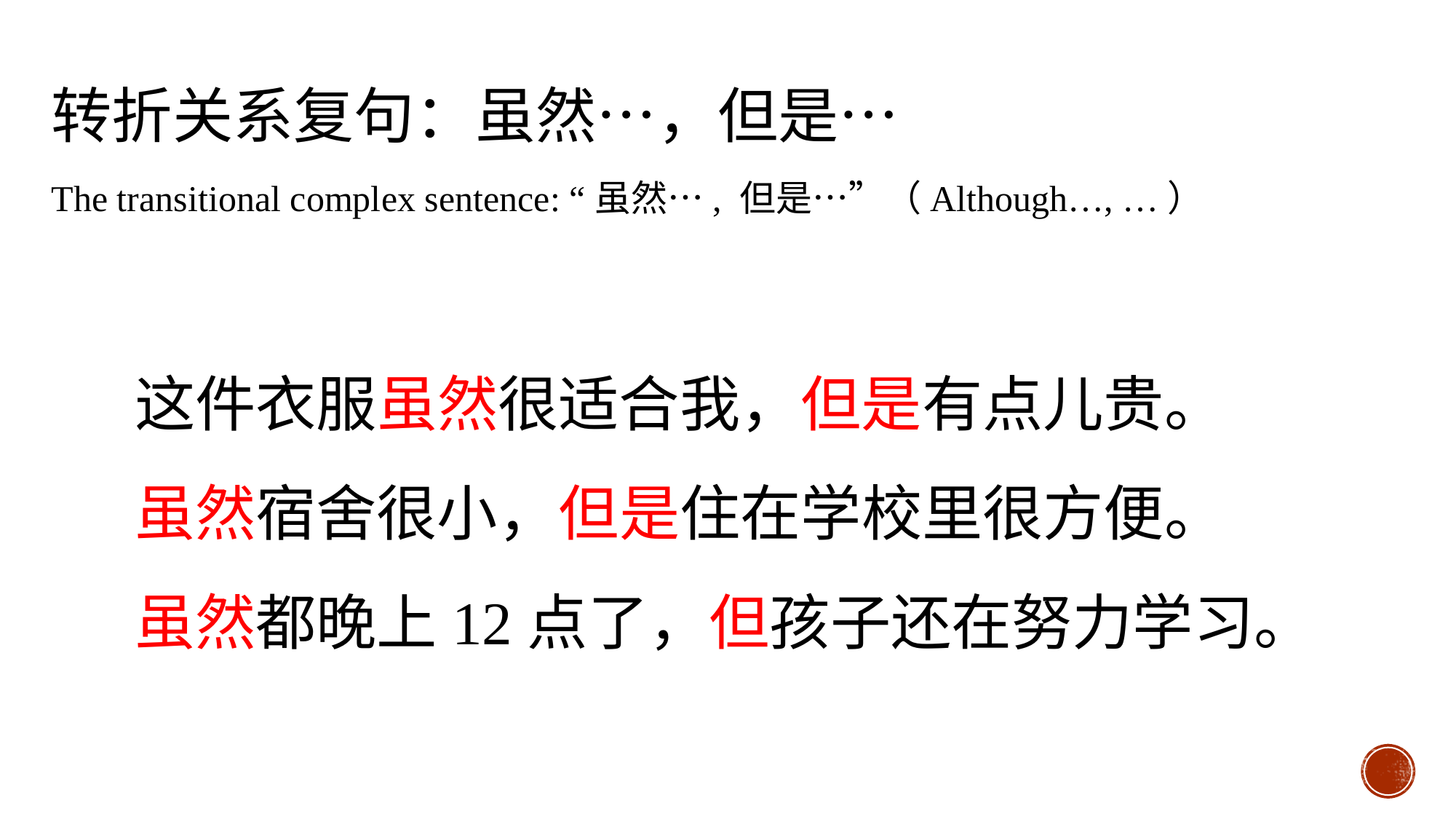

转折关系复句：虽然…，但是…
The transitional complex sentence: “虽然…, 但是…”（Although…, …）
这件衣服虽然很适合我，但是有点儿贵。
虽然宿舍很小，但是住在学校里很方便。
虽然都晚上12点了，但孩子还在努力学习。